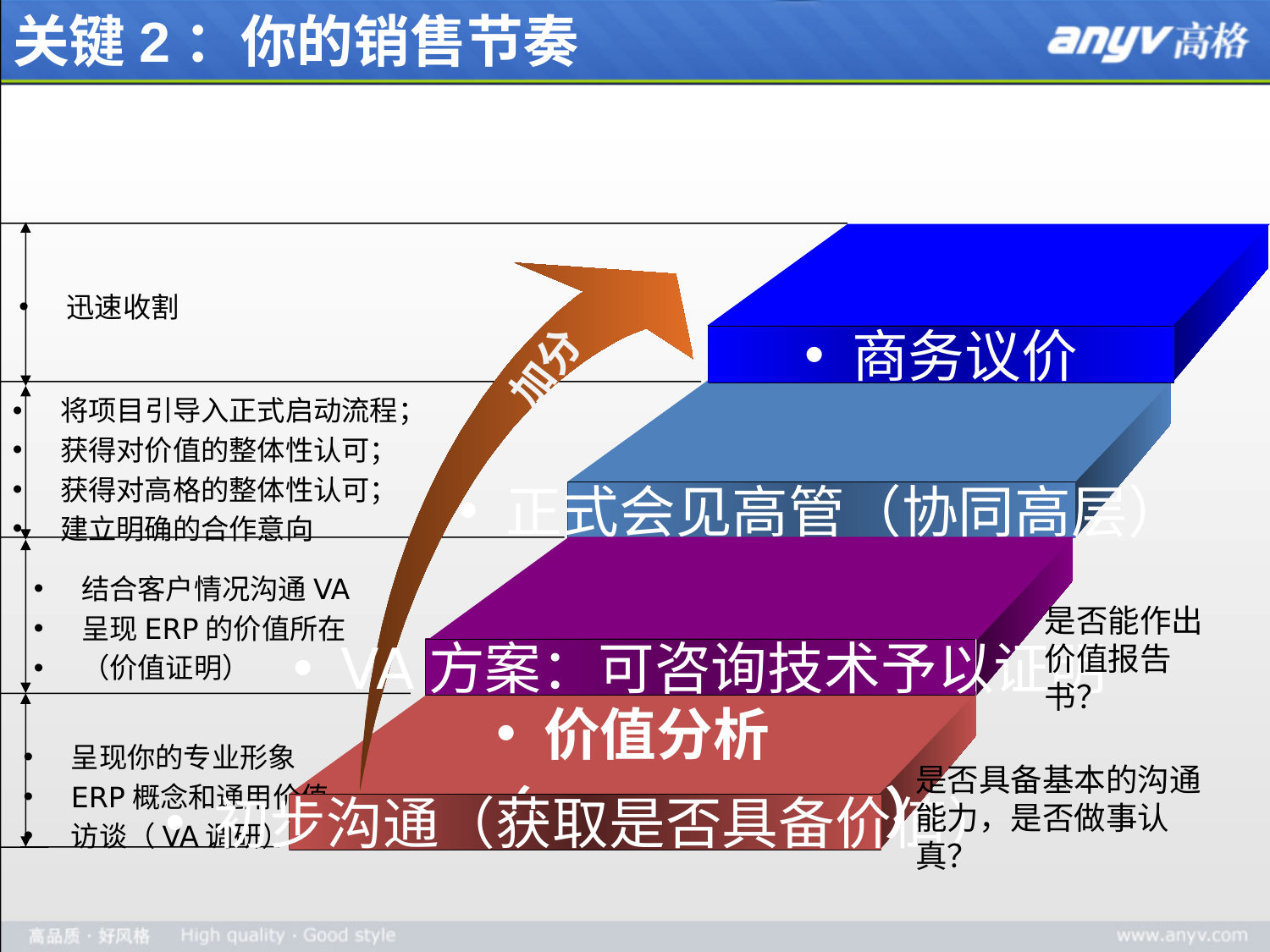

# 关键2：你的销售节奏

迅速收割
商务议价

将项目引导入正式启动流程；
获得对价值的整体性认可；
获得对高格的整体性认可；
建立明确的合作意向
正式会见高管（协同高层）

结合客户情况沟通VA
呈现ERP的价值所在
（价值证明）
VA方案：可咨询技术予以证明

价值分析
VA  （value analysis）

呈现你的专业形象
ERP概念和通用价值
访谈（VA调研）
初步沟通（获取是否具备价值）

加分
是否能作出价值报告书？
是否具备基本的沟通能力，是否做事认真？